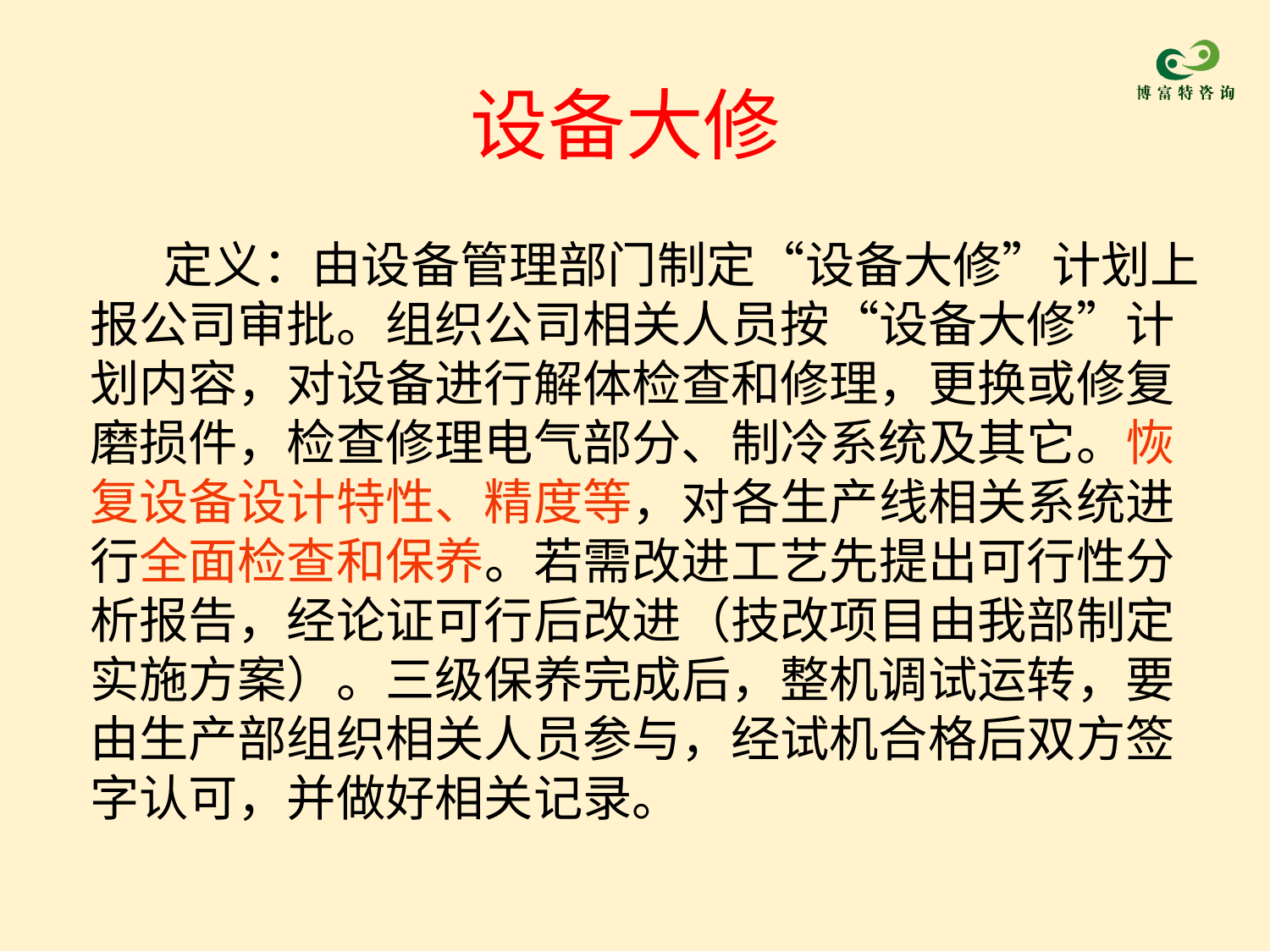

设备大修

          定义：由设备管理部门制定“设备大修”计划上报公司审批。组织公司相关人员按“设备大修”计划内容，对设备进行解体检查和修理，更换或修复磨损件，检查修理电气部分、制冷系统及其它。恢复设备设计特性、精度等，对各生产线相关系统进行全面检查和保养。若需改进工艺先提出可行性分析报告，经论证可行后改进（技改项目由我部制定实施方案）。三级保养完成后，整机调试运转，要由生产部组织相关人员参与，经试机合格后双方签字认可，并做好相关记录。
9